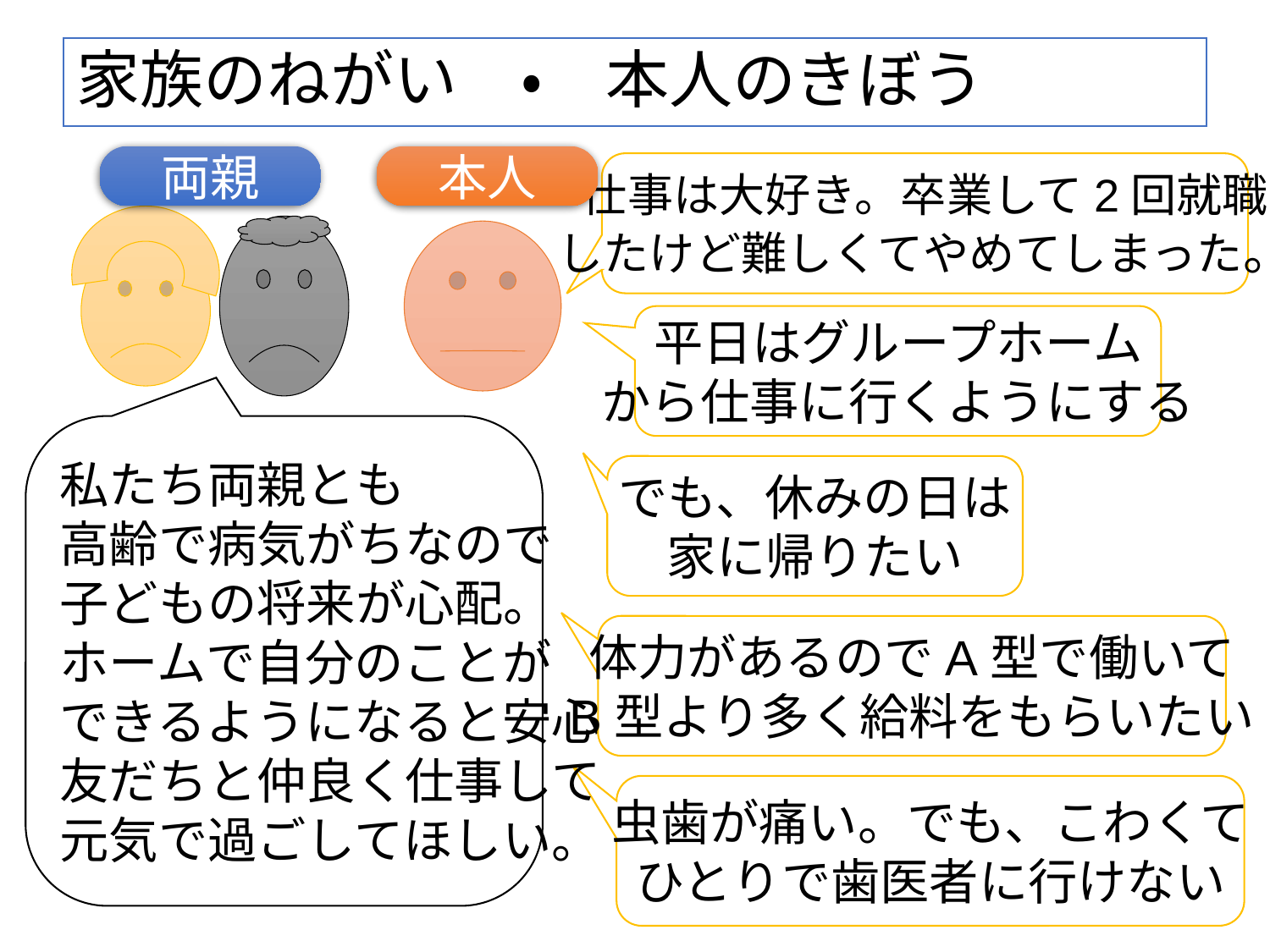

# 家族のねがい　・　本人のきぼう
両親
本人
仕事は大好き。卒業して2回就職
したけど難しくてやめてしまった。

平日はグループホーム
から仕事に行くようにする
私たち両親とも
高齢で病気がちなので
子どもの将来が心配。
ホームで自分のことが
できるようになると安心。
友だちと仲良く仕事して
元気で過ごしてほしい。
でも、休みの日は
家に帰りたい
体力があるのでA型で働いて
B型より多く給料をもらいたい
虫歯が痛い。でも、こわくて
ひとりで歯医者に行けない
10